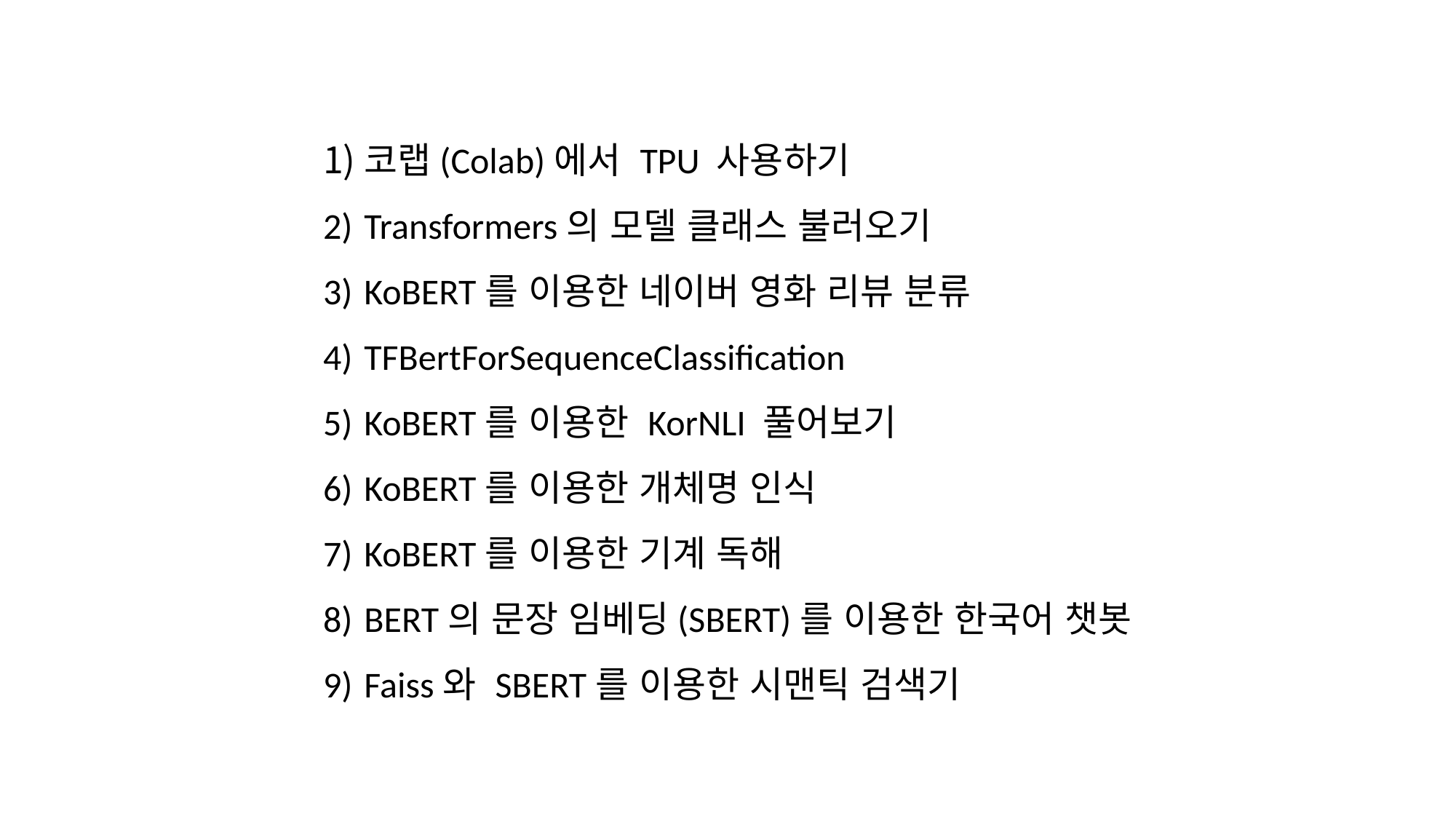

코랩(Colab)에서 TPU 사용하기
Transformers의 모델 클래스 불러오기
KoBERT를 이용한 네이버 영화 리뷰 분류
TFBertForSequenceClassification
KoBERT를 이용한 KorNLI 풀어보기
KoBERT를 이용한 개체명 인식
KoBERT를 이용한 기계 독해
BERT의 문장 임베딩(SBERT)를 이용한 한국어 챗봇
Faiss와 SBERT를 이용한 시맨틱 검색기